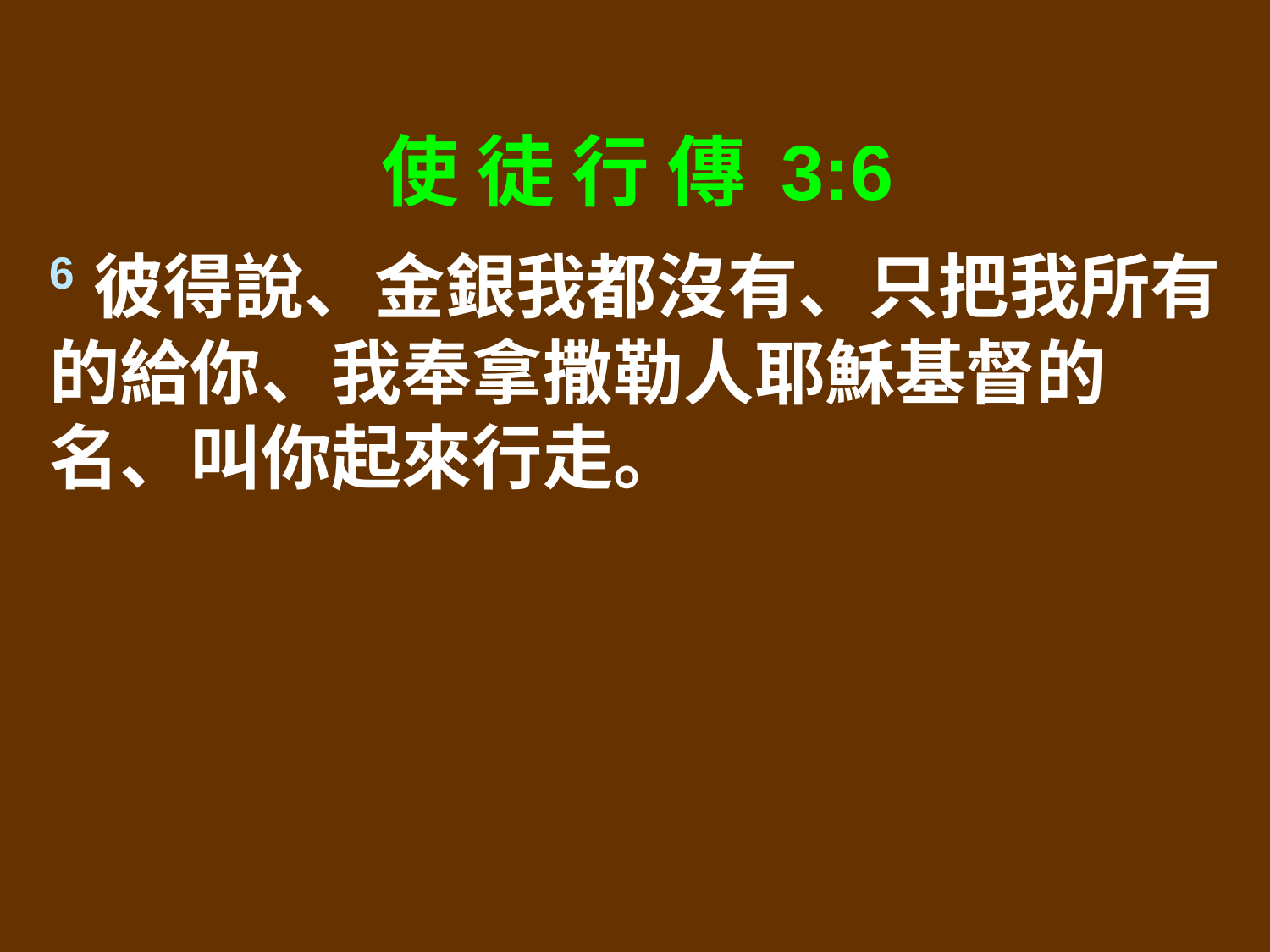

使 徒 行 傳 3:6
6彼得說、金銀我都沒有、只把我所有的給你、我奉拿撒勒人耶穌基督的名、叫你起來行走。